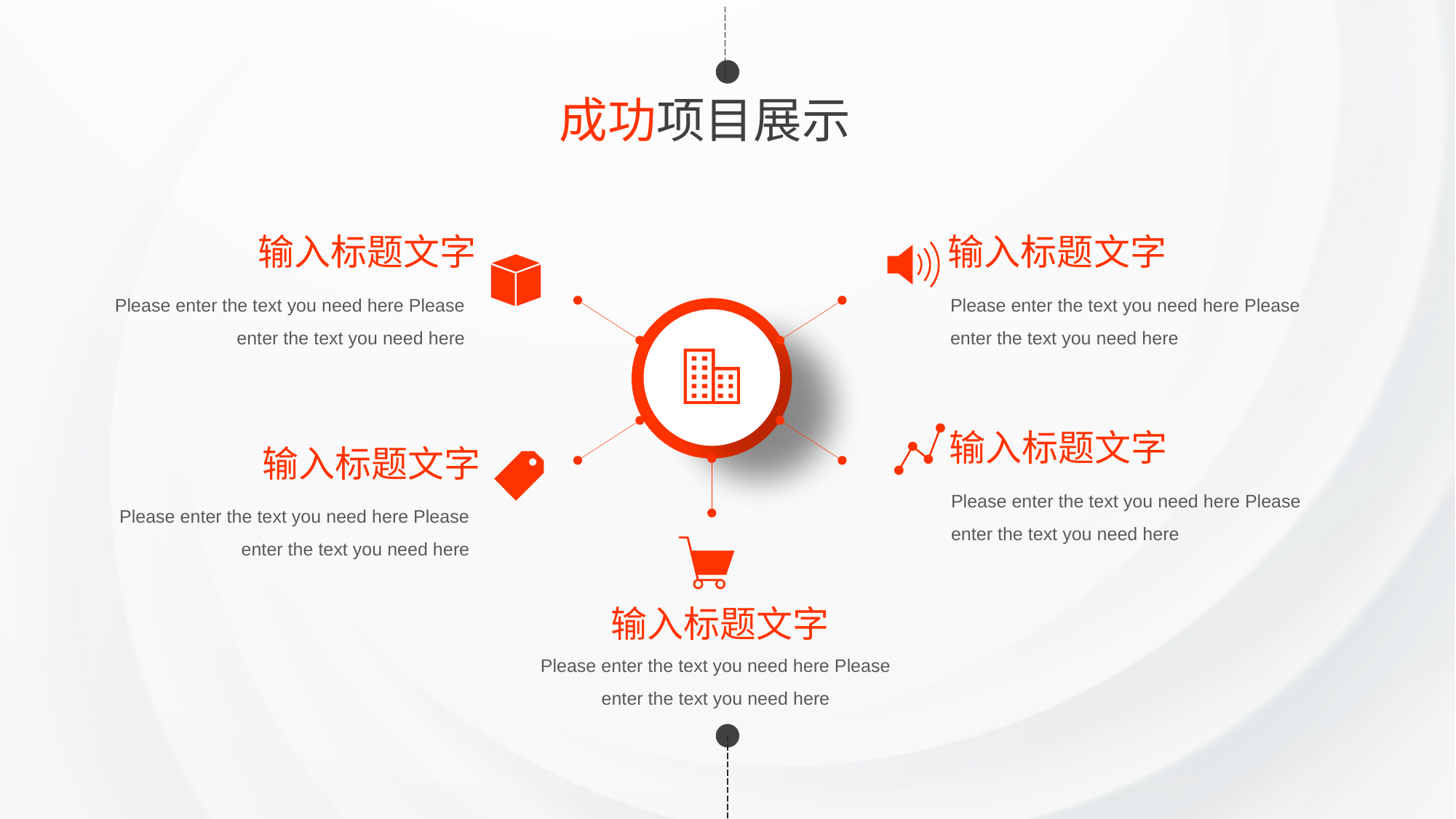

成功项目展示
输入标题文字
输入标题文字

Please enter the text you need here Please enter the text you need here
Please enter the text you need here Please enter the text you need here

输入标题文字
输入标题文字

Please enter the text you need here Please enter the text you need here
Please enter the text you need here Please enter the text you need here

输入标题文字
Please enter the text you need here Please enter the text you need here